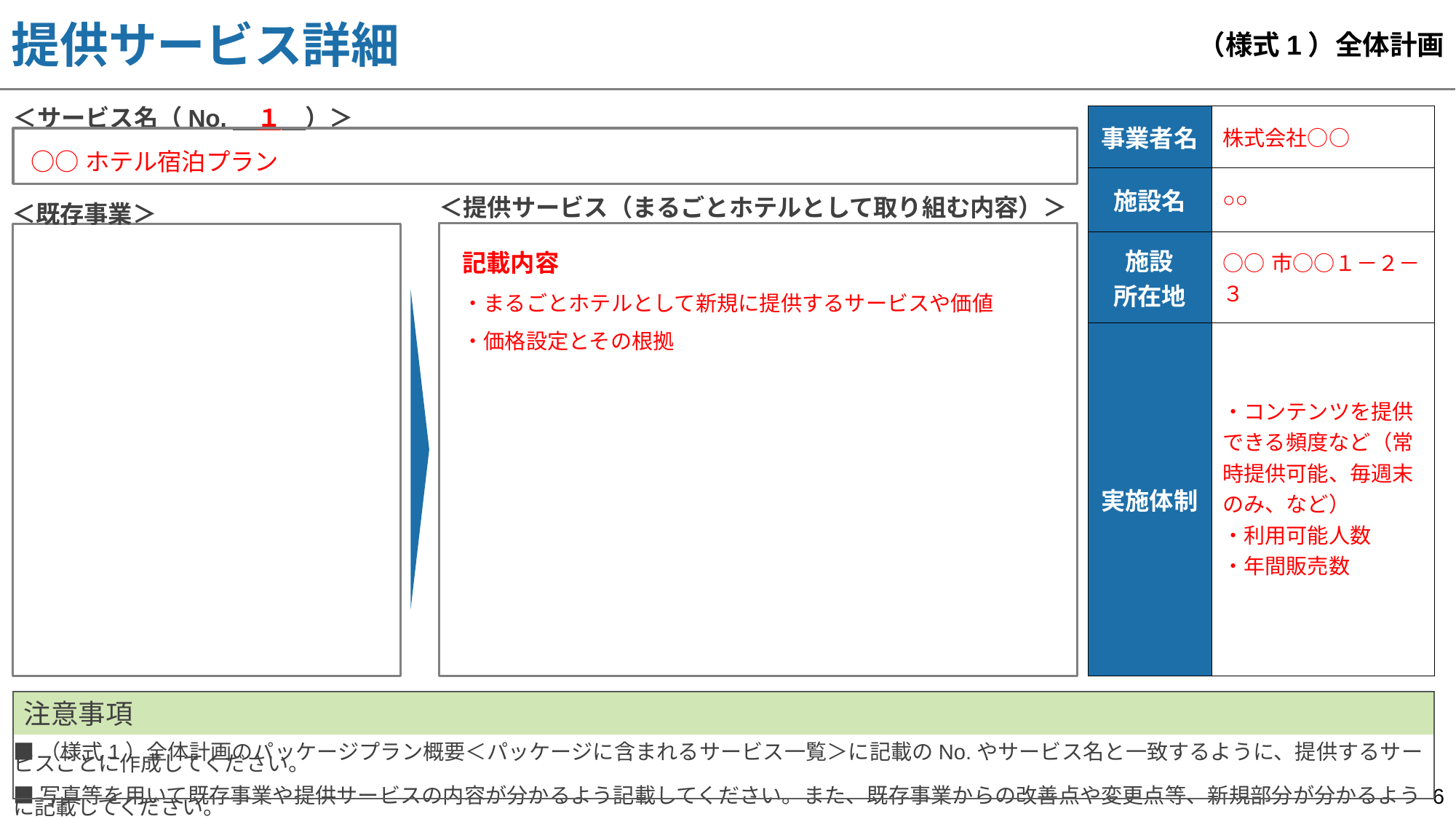

（様式1）全体計画
提供サービス詳細
＜サービス名（No.　１　）＞
| 事業者名 | 株式会社○○ |
| --- | --- |
| 施設名 | ○○ |
| 施設 所在地 | ○○市○○１－２－３ |
| 実施体制 | ・コンテンツを提供できる頻度など（常時提供可能、毎週末のみ、など） ・利用可能人数 ・年間販売数 |

○○ホテル宿泊プラン
＜提供サービス（まるごとホテルとして取り組む内容）＞
＜既存事業＞

記載内容
・まるごとホテルとして新規に提供するサービスや価値
・価格設定とその根拠

注意事項
■（様式1）全体計画のパッケージプラン概要＜パッケージに含まれるサービス一覧＞に記載のNo.やサービス名と一致するように、提供するサービスごとに作成してください。
■写真等を用いて既存事業や提供サービスの内容が分かるよう記載してください。また、既存事業からの改善点や変更点等、新規部分が分かるように記載してください。
6